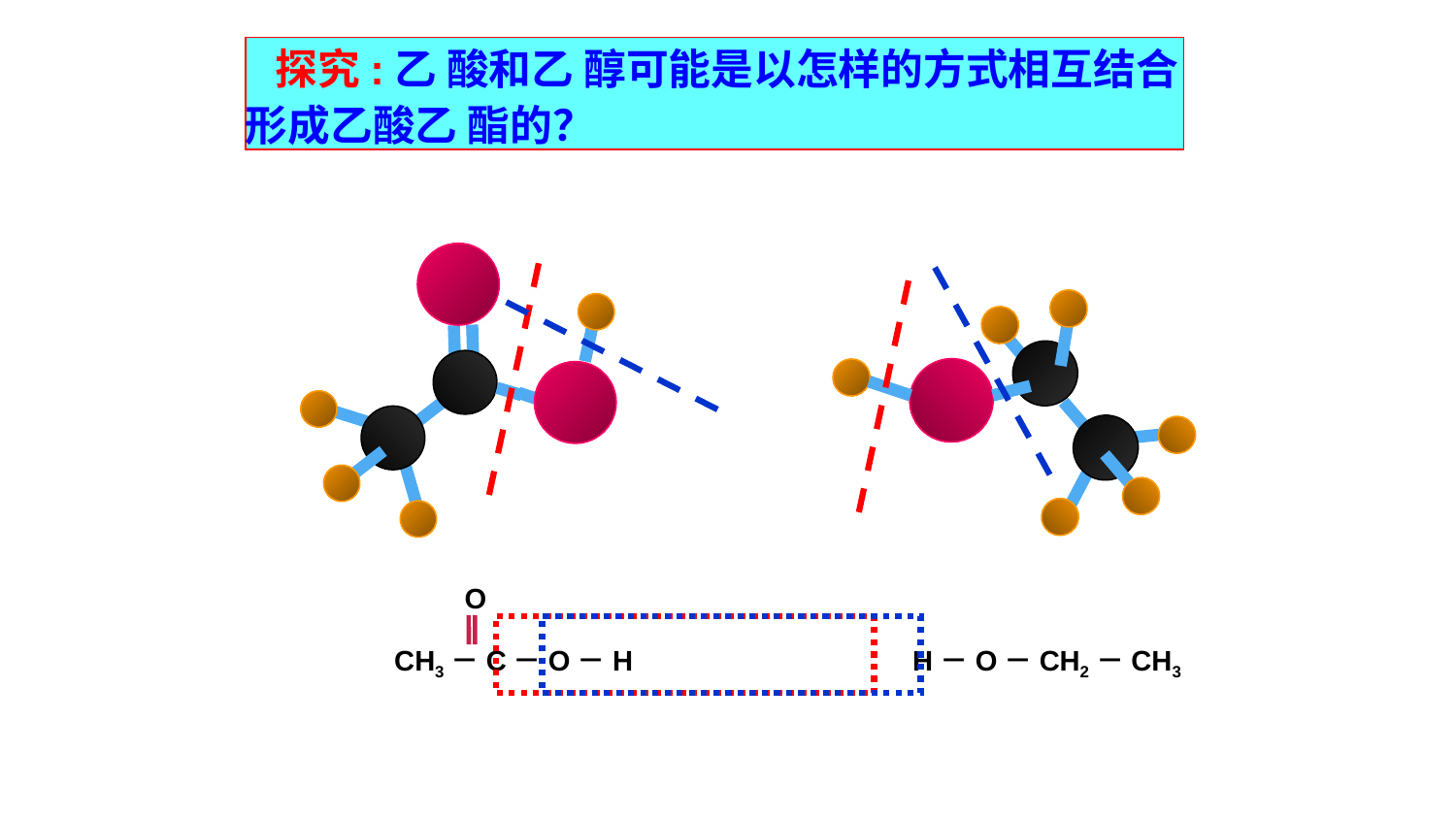

探究:乙 酸和乙 醇可能是以怎样的方式相互结合形成乙酸乙 酯的？

O

                     CH3－C－O－H                                   H－O－CH2－CH3